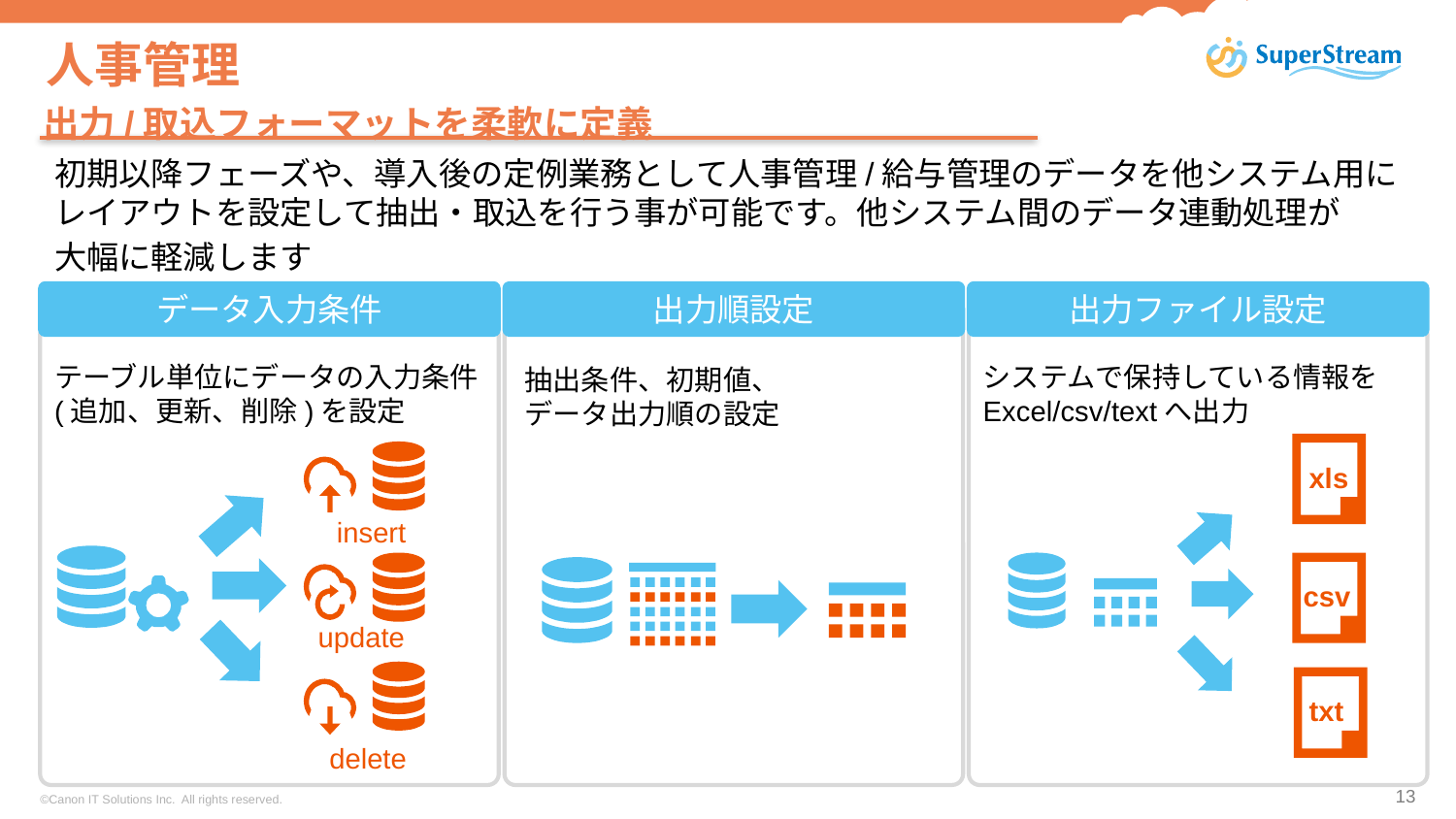

# 人事管理
出力/取込フォーマットを柔軟に定義

初期以降フェーズや、導入後の定例業務として人事管理/給与管理のデータを他システム用にレイアウトを設定して抽出・取込を行う事が可能です。他システム間のデータ連動処理が
大幅に軽減します
データ入力条件
出力ファイル設定
出力順設定

テーブル単位にデータの入力条件(追加、更新、削除)を設定
システムで保持している情報をExcel/csv/textへ出力
抽出条件、初期値、
データ出力順の設定

xls

insert

csv

update

txt

delete
©Canon IT Solutions Inc.  All rights reserved.
13